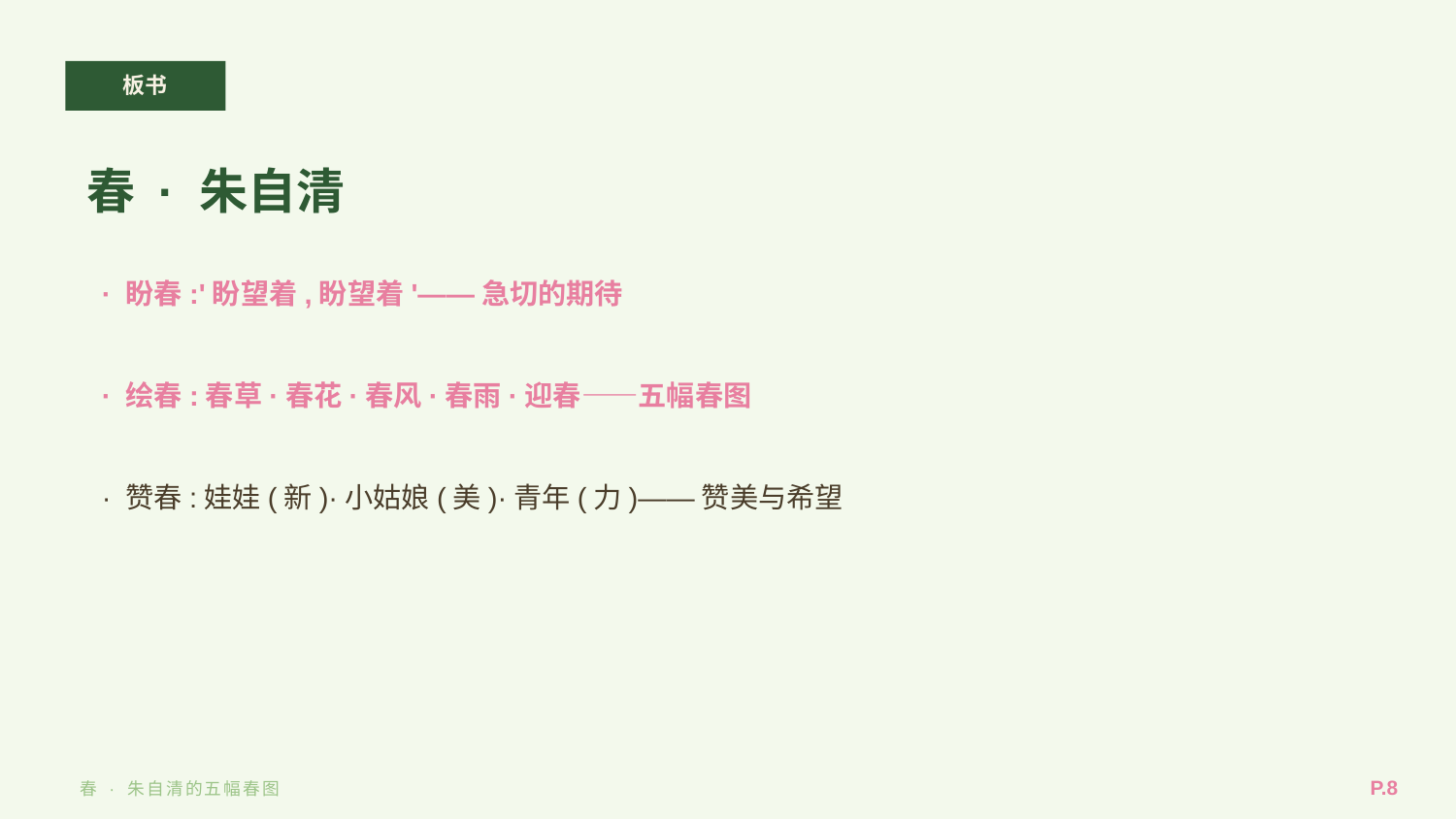

板书

春 · 朱自清
· 盼春:'盼望着,盼望着'——急切的期待
· 绘春:春草·春花·春风·春雨·迎春——五幅春图
· 赞春:娃娃(新)·小姑娘(美)·青年(力)——赞美与希望
P.8
春 · 朱自清的五幅春图